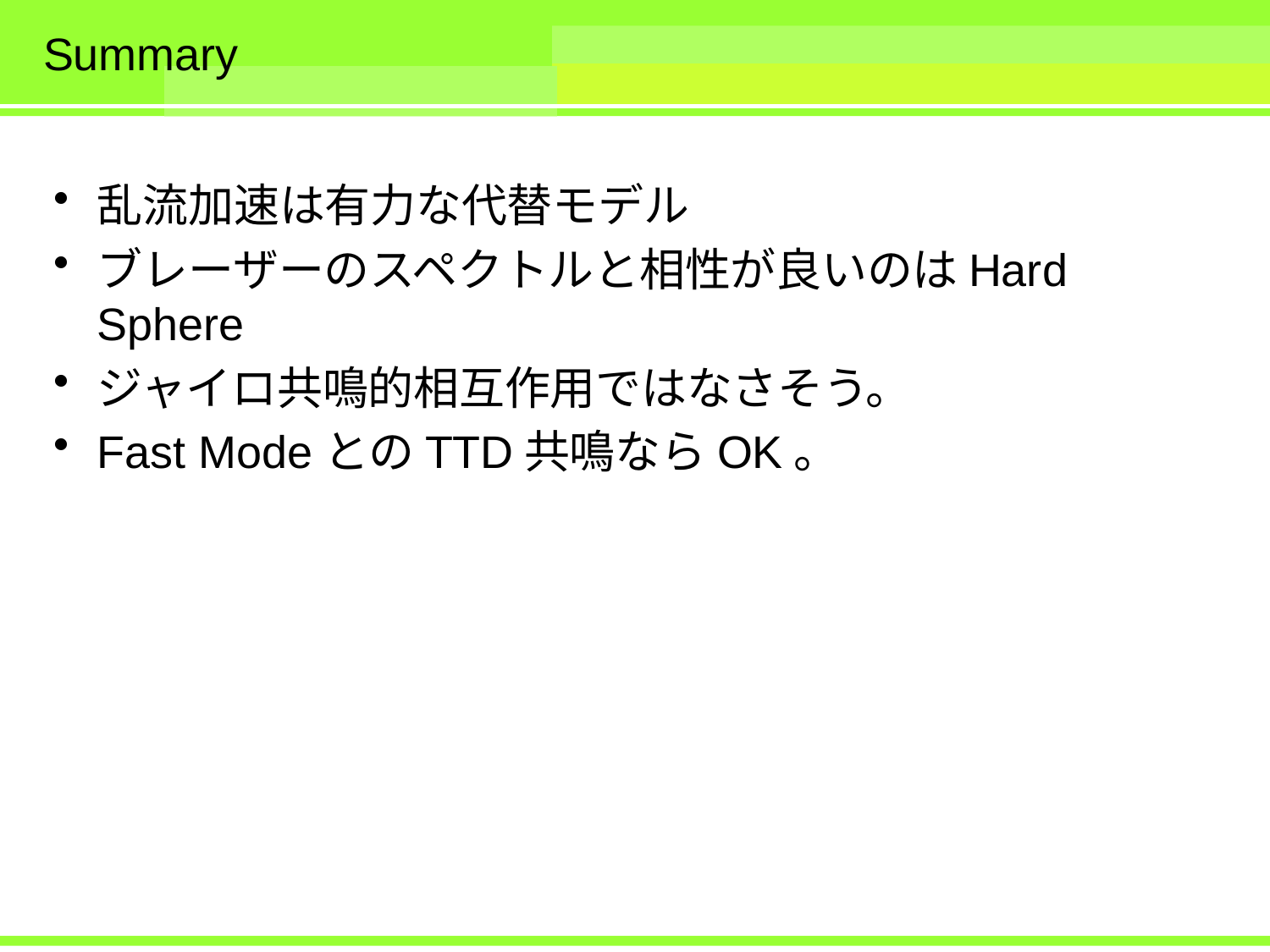

# Summary
乱流加速は有力な代替モデル
ブレーザーのスペクトルと相性が良いのはHard Sphere
ジャイロ共鳴的相互作用ではなさそう。
Fast ModeとのTTD共鳴ならOK。